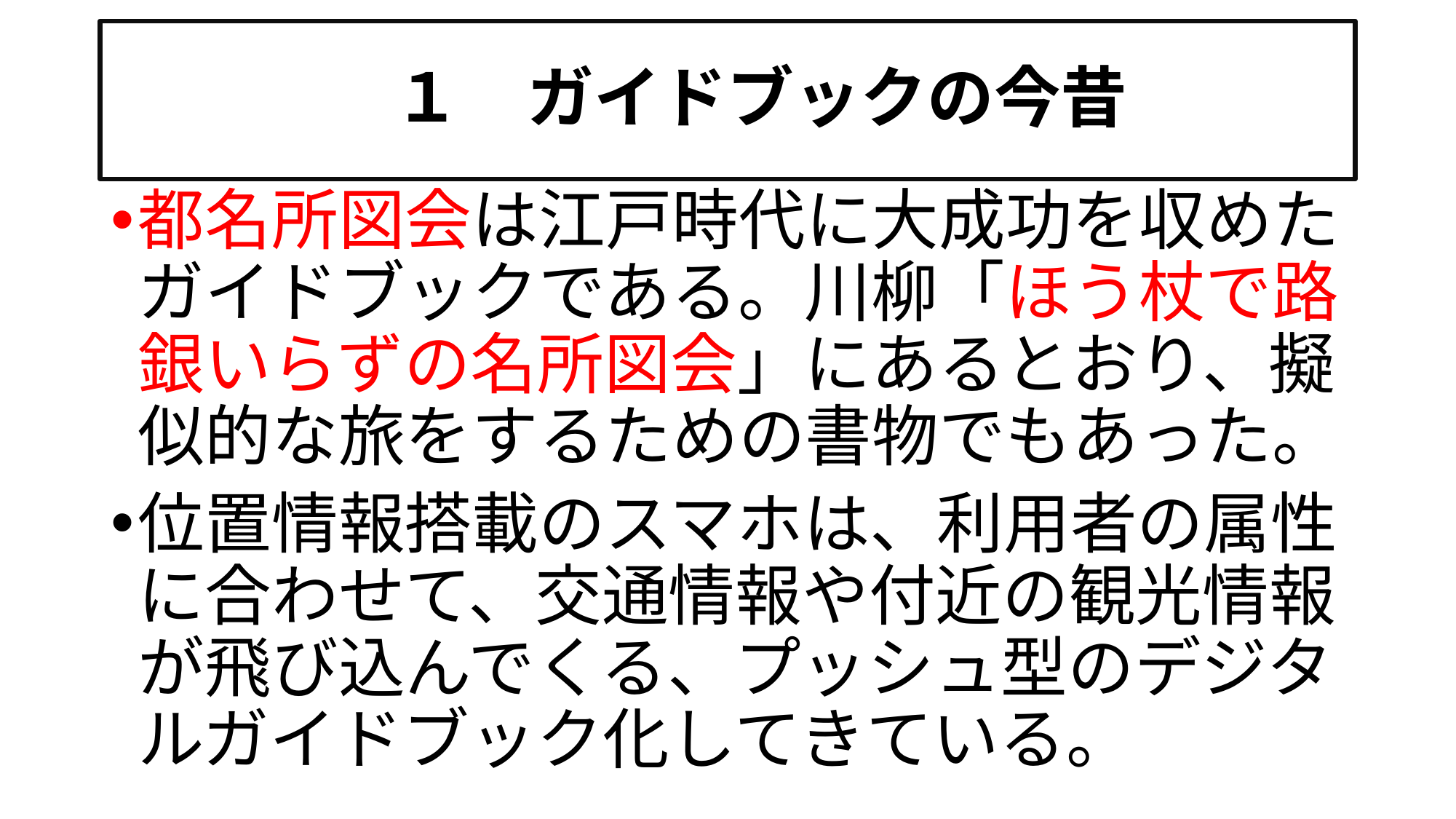

# １　ガイドブックの今昔
都名所図会は江戸時代に大成功を収めたガイドブックである。川柳「ほう杖で路銀いらずの名所図会」にあるとおり、擬似的な旅をするための書物でもあった。
位置情報搭載のスマホは、利用者の属性に合わせて、交通情報や付近の観光情報が飛び込んでくる、プッシュ型のデジタルガイドブック化してきている。